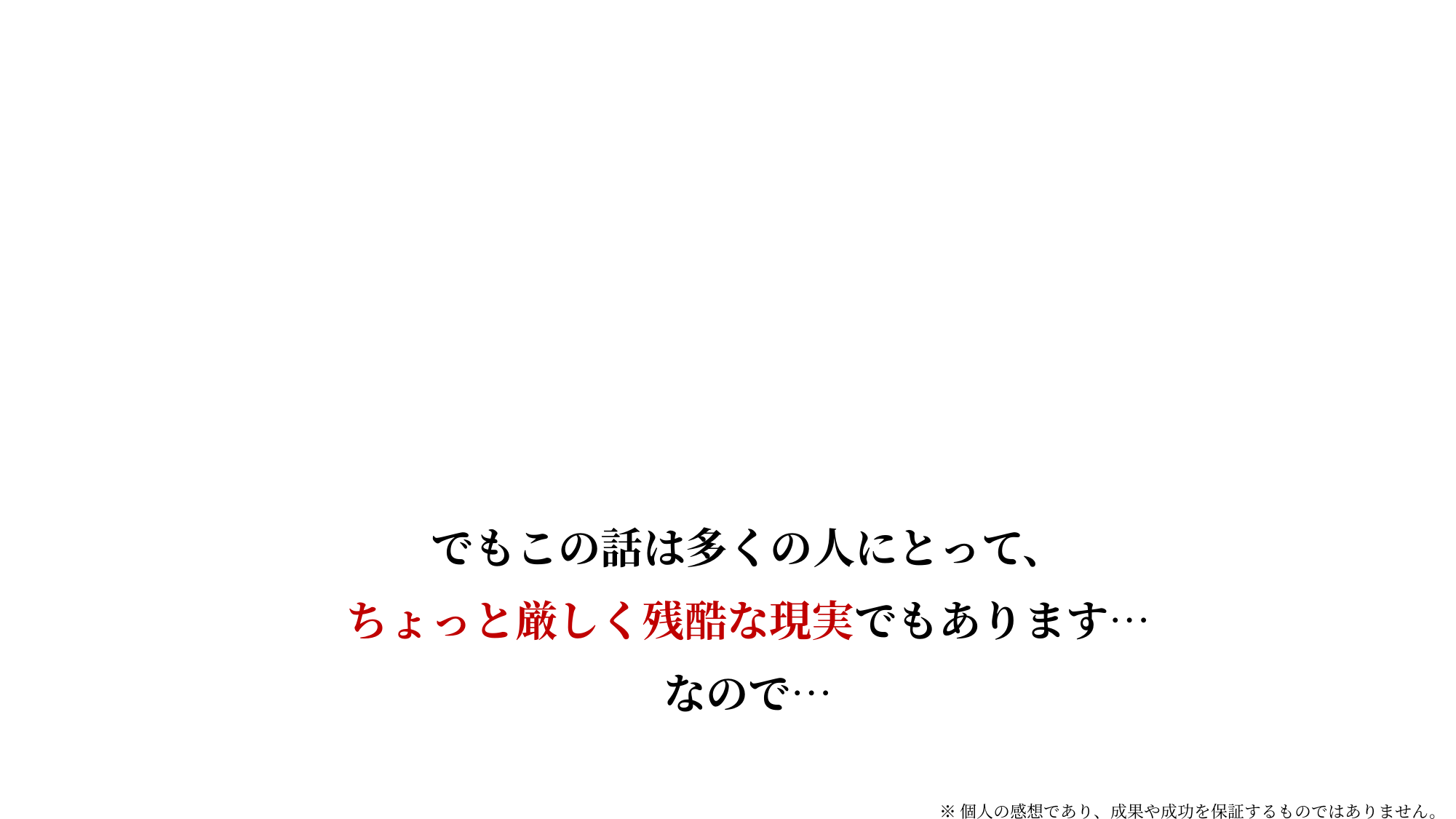

でもこの話は多くの人にとって、
ちょっと厳しく残酷な現実でもあります…
なので…
※個人の感想であり、成果や成功を保証するものではありません。